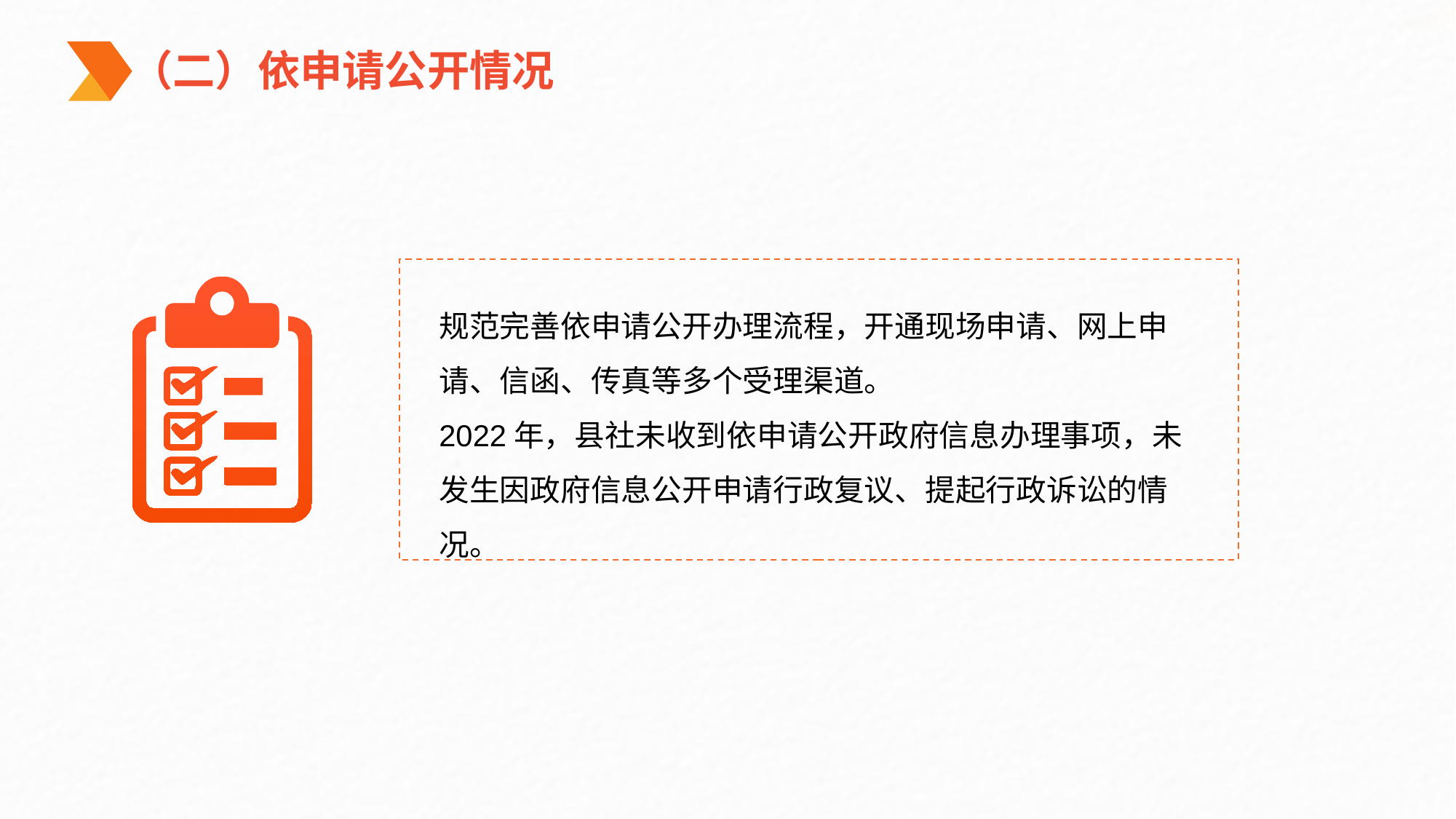

（二）依申请公开情况

规范完善依申请公开办理流程，开通现场申请、网上申请、信函、传真等多个受理渠道。
2022年，县社未收到依申请公开政府信息办理事项，未发生因政府信息公开申请行政复议、提起行政诉讼的情况。